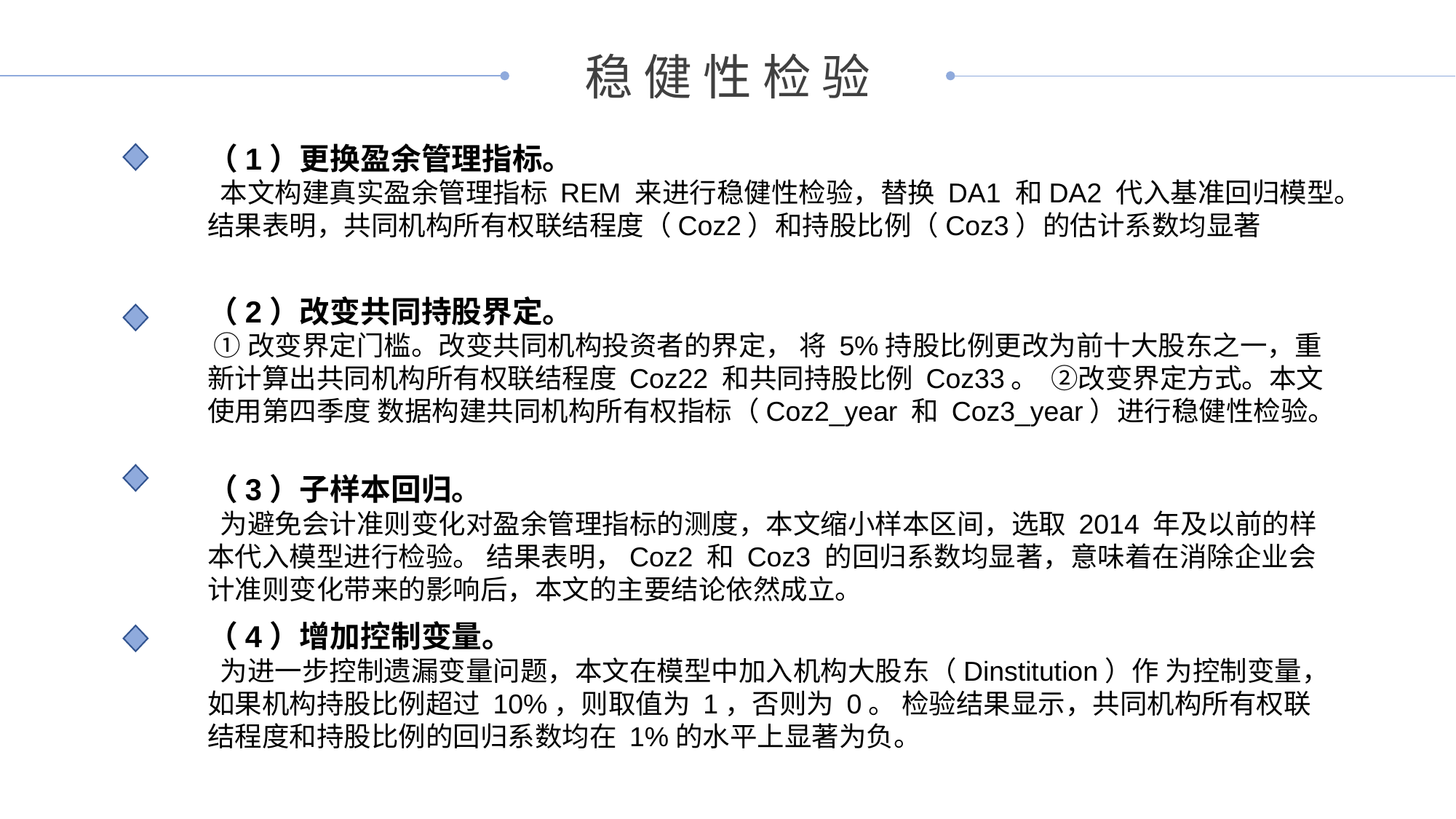

稳 健 性 检 验
（1）更换盈余管理指标。
 本文构建真实盈余管理指标 REM 来进行稳健性检验，替换 DA1 和DA2 代入基准回归模型。结果表明，共同机构所有权联结程度（Coz2）和持股比例（Coz3）的估计系数均显著

（2）改变共同持股界定。
 ①改变界定门槛。改变共同机构投资者的界定， 将 5%持股比例更改为前十大股东之一，重新计算出共同机构所有权联结程度 Coz22 和共同持股比例 Coz33。  ②改变界定方式。本文使用第四季度 数据构建共同机构所有权指标（Coz2_year 和 Coz3_year）进行稳健性检验。

（3）子样本回归。
 为避免会计准则变化对盈余管理指标的测度，本文缩小样本区间，选取 2014 年及以前的样本代入模型进行检验。 结果表明，Coz2 和 Coz3 的回归系数均显著，意味着在消除企业会计准则变化带来的影响后，本文的主要结论依然成立。
（4）增加控制变量。
 为进一步控制遗漏变量问题，本文在模型中加入机构大股东（Dinstitution）作 为控制变量，如果机构持股比例超过 10%，则取值为 1，否则为 0。 检验结果显示，共同机构所有权联结程度和持股比例的回归系数均在 1%的水平上显著为负。